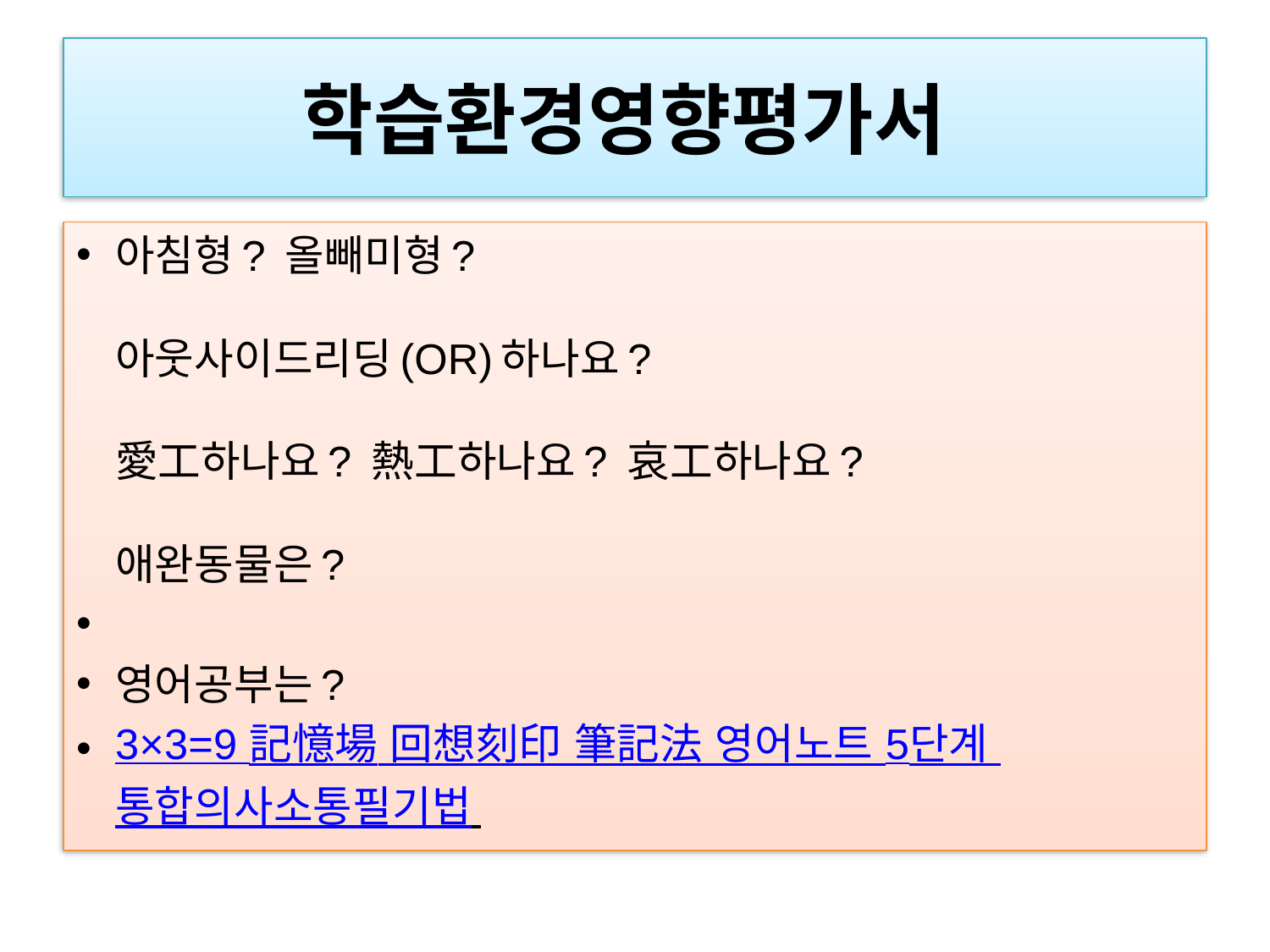

# 학습환경영향평가서
아침형? 올빼미형?
아웃사이드리딩(OR)하나요?
愛工하나요? 熱工하나요? 哀工하나요?
애완동물은?

영어공부는?
3×3=9 記憶場 回想刻印 筆記法 영어노트 5단계 통합의사소통필기법